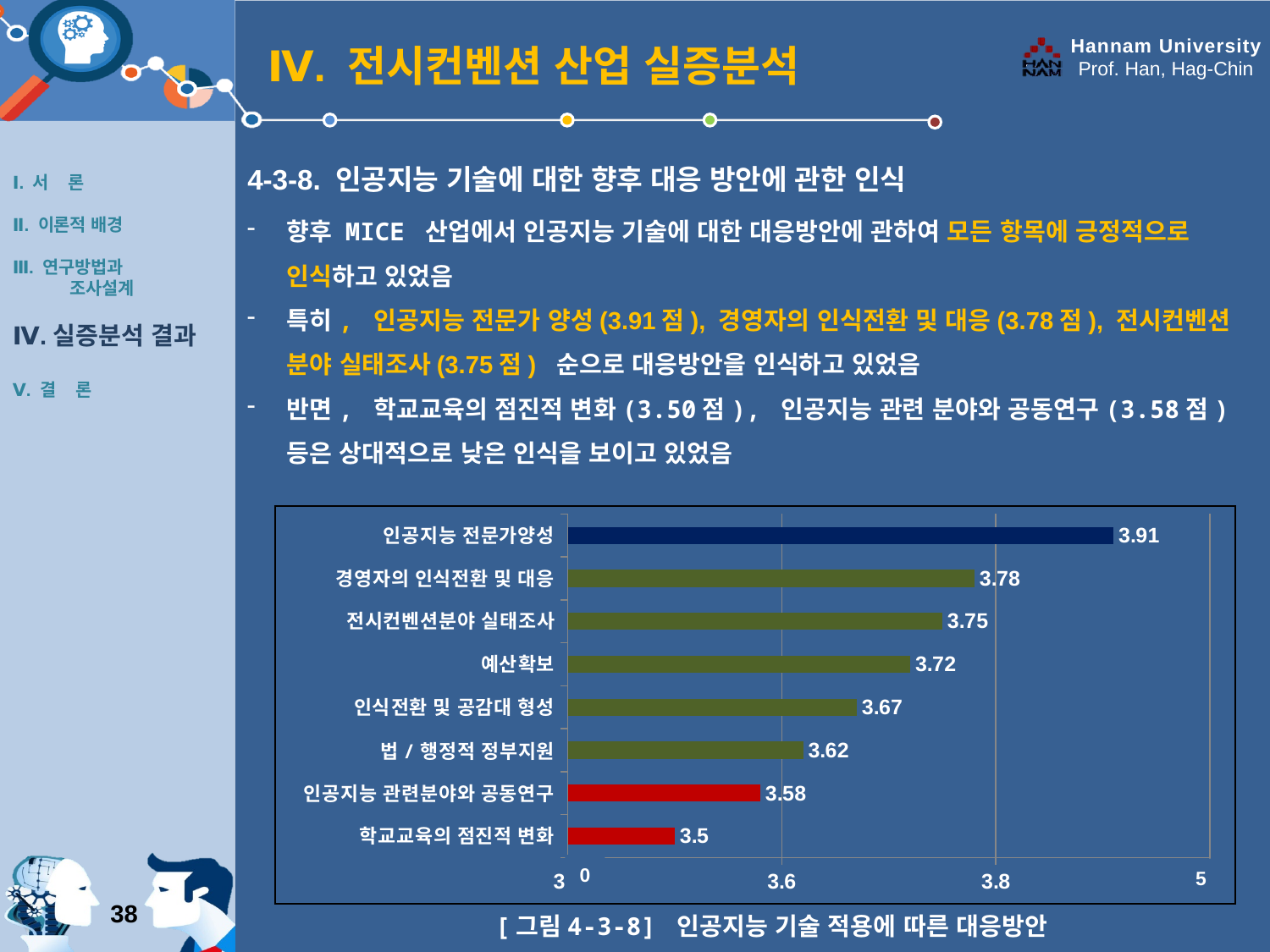

Ⅳ. 전시컨벤션 산업 실증분석
Ⅰ. 서    론

Ⅱ. 이론적 배경

Ⅲ. 연구방법과
           조사설계

Ⅳ.실증분석 결과

Ⅴ. 결    론
4-3-8. 인공지능 기술에 대한 향후 대응 방안에 관한 인식
향후 MICE 산업에서 인공지능 기술에 대한 대응방안에 관하여 모든 항목에 긍정적으로 인식하고 있었음
특히, 인공지능 전문가 양성(3.91점), 경영자의 인식전환 및 대응(3.78점), 전시컨벤션 분야 실태조사(3.75점) 순으로 대응방안을 인식하고 있었음
반면, 학교교육의 점진적 변화(3.50점), 인공지능 관련 분야와 공동연구(3.58점) 등은 상대적으로 낮은 인식을 보이고 있었음
|  |
| --- |

### Chart

| Category |  |
|---|---|
| 학교교육의 점진적 변화 | 3.5 |
| 인공지능 관련분야와 공동연구 | 3.58 |
| 법/행정적 정부지원 | 3.62 |
| 인식전환 및 공감대 형성 | 3.67 |
| 예산확보 | 3.72 |
| 전시컨벤션분야 실태조사 | 3.75 |
| 경영자의 인식전환 및 대응 | 3.78 |
| 인공지능 전문가양성 | 3.91 |
0
5
[그림4-3-8] 인공지능 기술 적용에 따른 대응방안